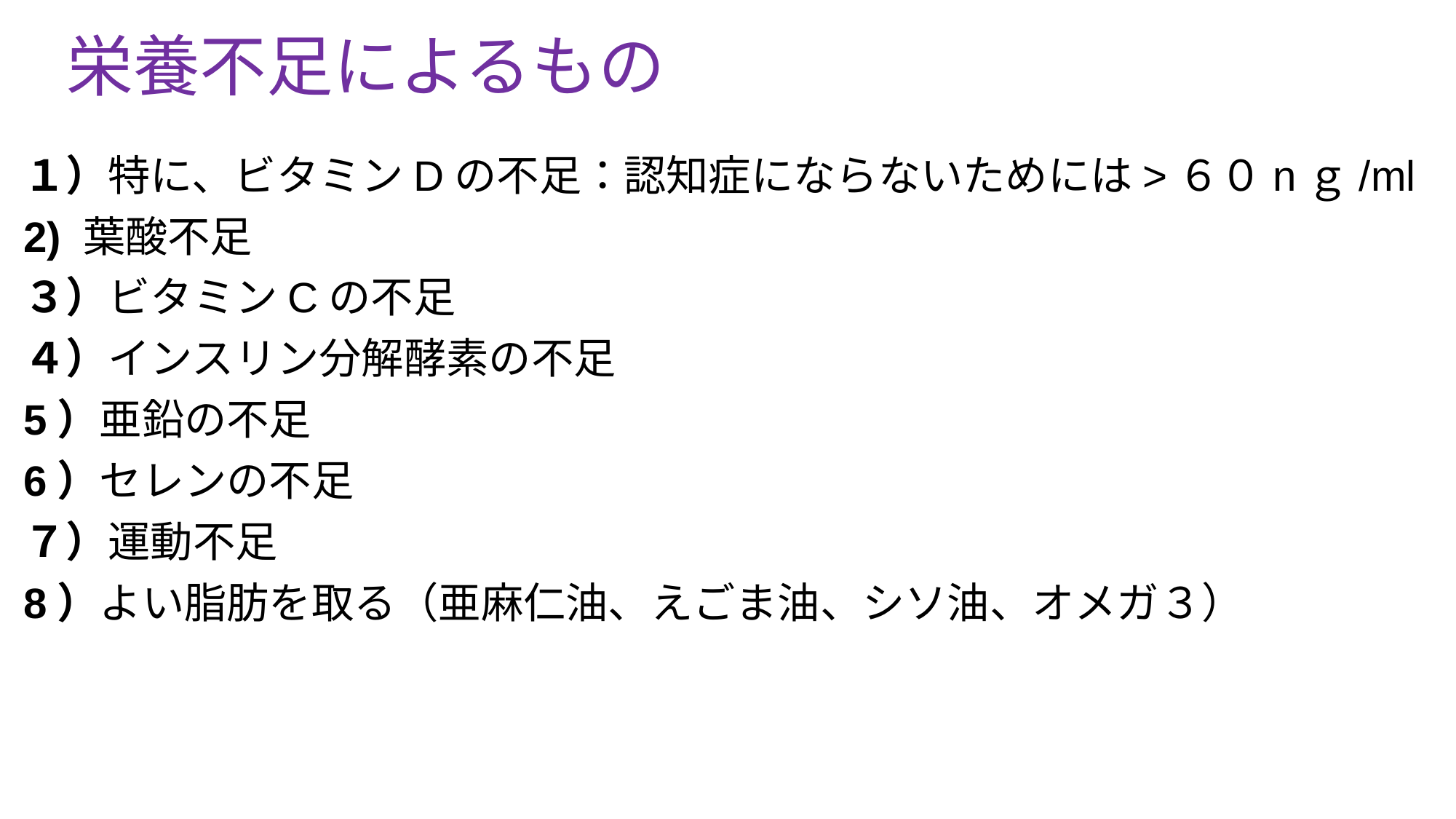

# 栄養不足によるもの
１）特に、ビタミンDの不足：認知症にならないためには>６０nｇ/ml
2) 葉酸不足
３）ビタミンCの不足
４）インスリン分解酵素の不足
5）亜鉛の不足
6）セレンの不足
７）運動不足
8）よい脂肪を取る（亜麻仁油、えごま油、シソ油、オメガ３）